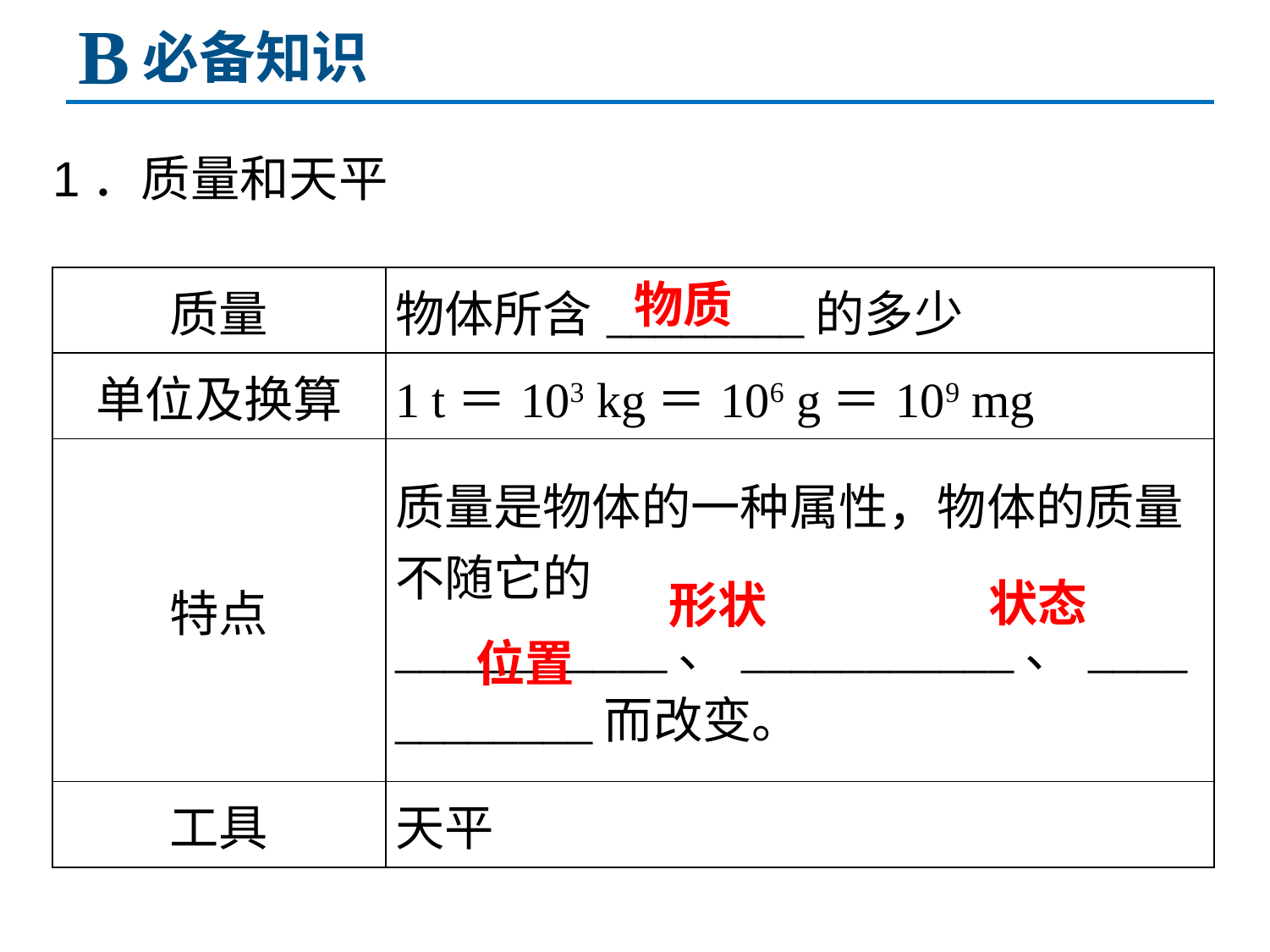

B
必备知识
1．质量和天平
| 质量 | 物体所含\_\_\_\_\_\_\_\_的多少 |
| --- | --- |
| 单位及换算 | 1 t＝103 kg＝106 g＝109 mg |
| 特点 | 质量是物体的一种属性，物体的质量不随它的\_\_\_\_\_\_\_\_\_\_\_、\_\_\_\_\_\_\_\_\_\_\_、\_\_\_\_\_\_\_\_\_\_\_\_而改变。 |
| 工具 | 天平 |
物质
状态
形状
位置